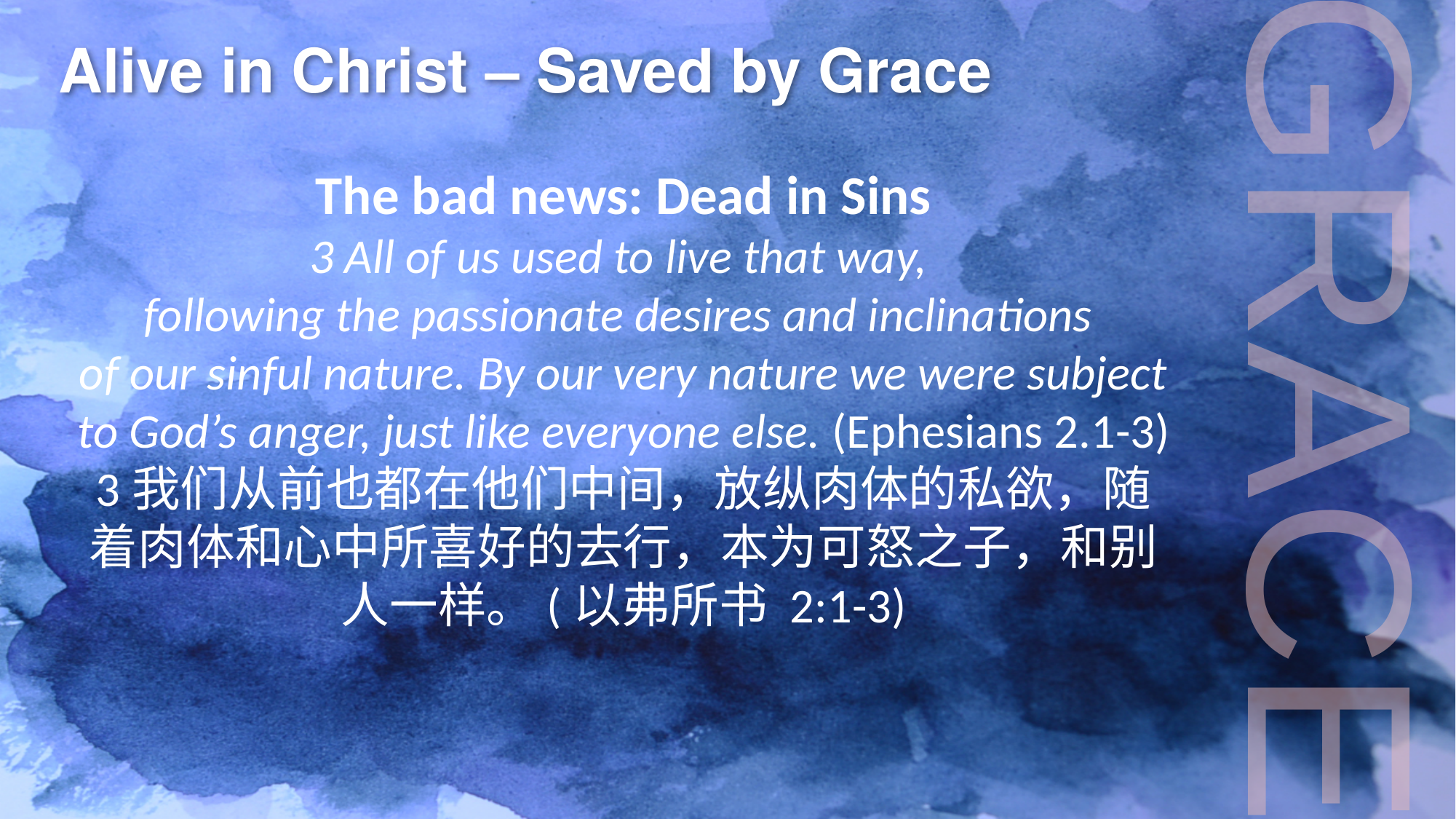

Alive in Christ – Saved by Grace
The bad news: Dead in Sins
3 All of us used to live that way,
following the passionate desires and inclinations
of our sinful nature. By our very nature we were subject to God’s anger, just like everyone else. (Ephesians 2.1-3)
3我们从前也都在他们中间，放纵肉体的私欲，随着肉体和心中所喜好的去行，本为可怒之子，和别人一样。(以弗所书 2:1-3)

GRACE